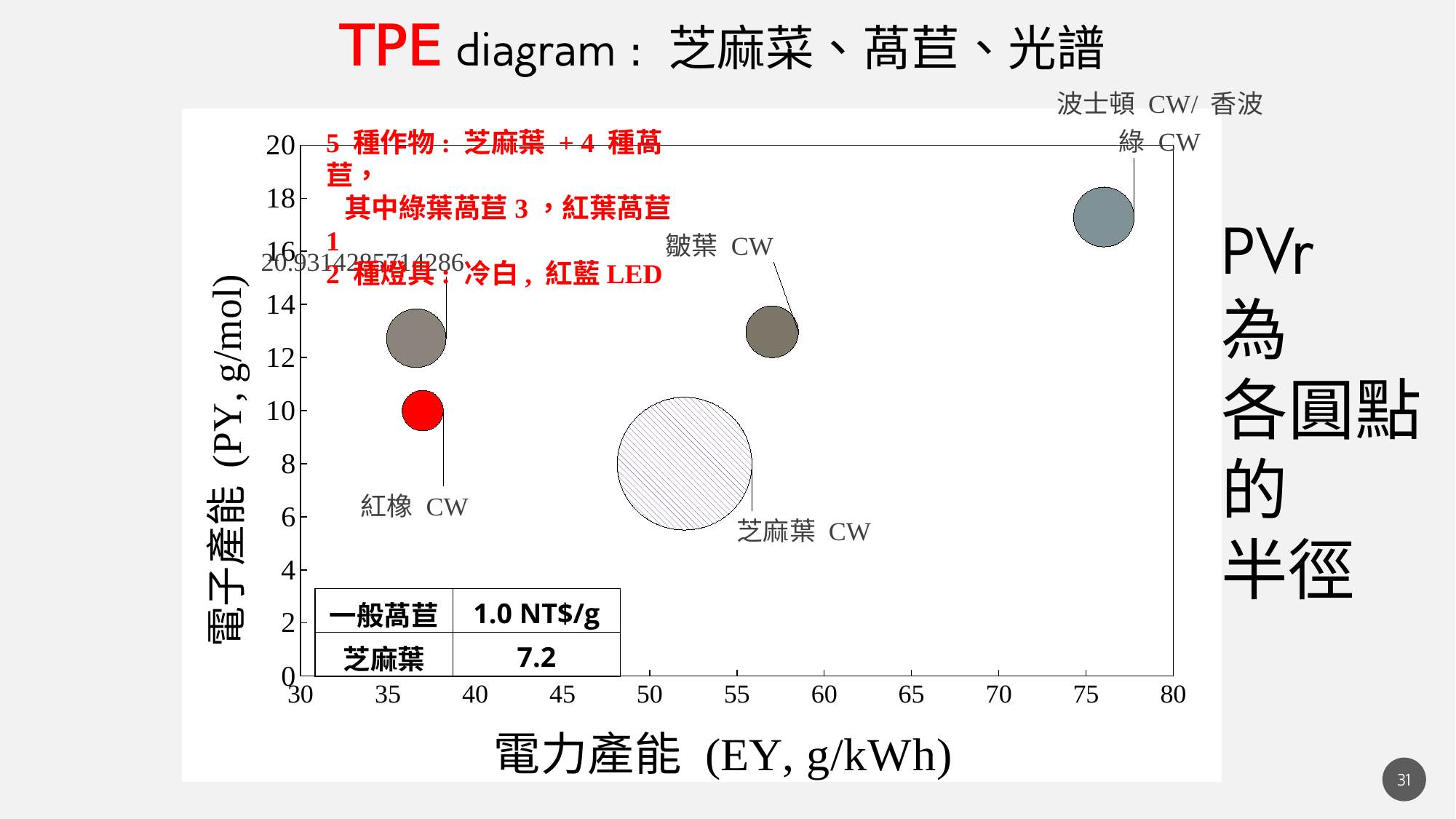

TPE diagram : 芝麻菜、萵苣、光譜

### Chart

| Category |  |
|---|---|
5 種作物: 芝麻葉 + 4 種萵苣，
   其中綠葉萵苣3，紅葉萵苣1
2 種燈具: 冷白, 紅藍LED
PVr
為
各圓點的
半徑
| 一般萵苣 | 1.0 NT$/g |
| --- | --- |
| 芝麻葉 | 7.2 |
31